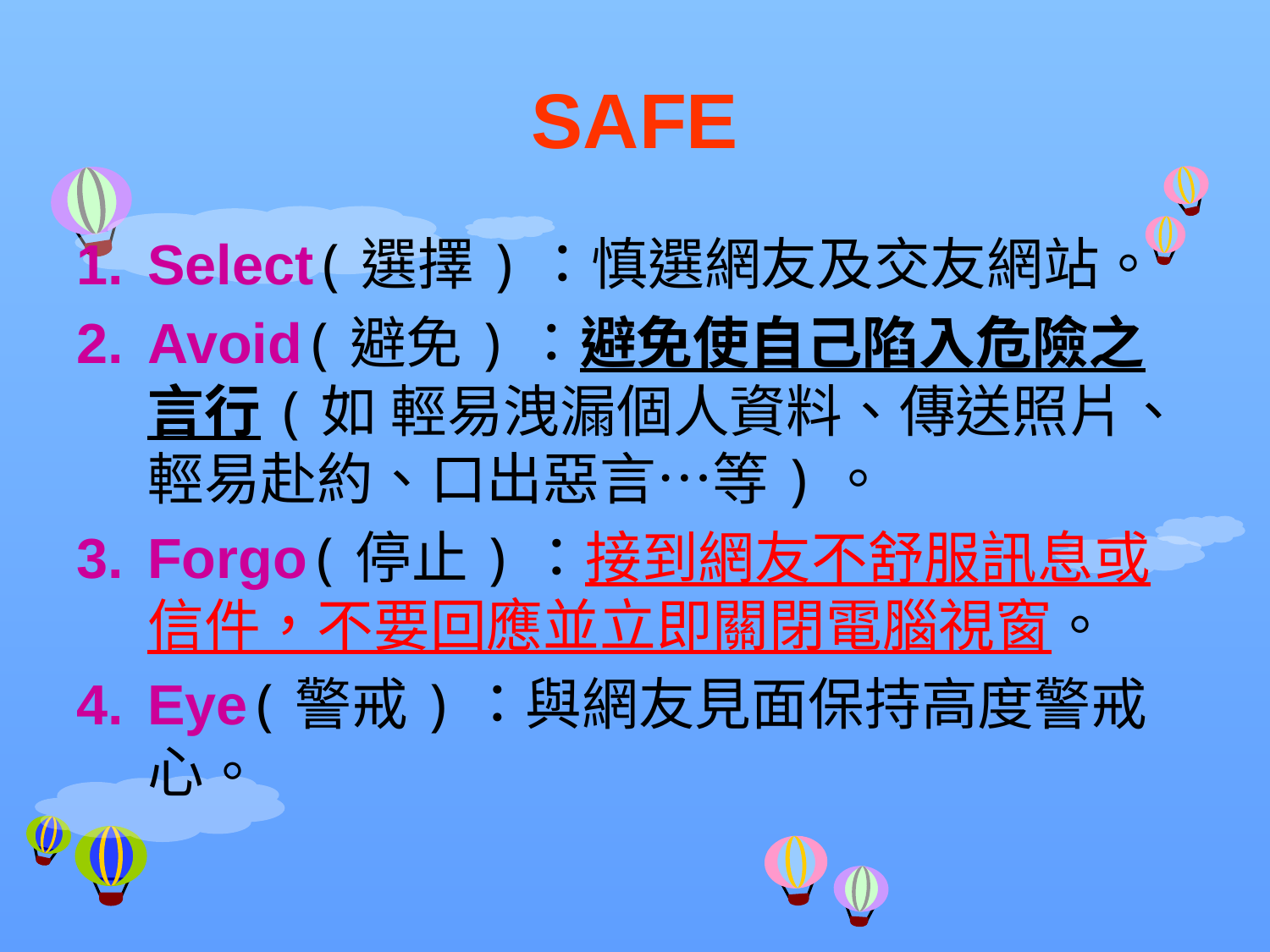

# SAFE
Select(選擇)：慎選網友及交友網站。
Avoid(避免)：避免使自己陷入危險之言行(如 輕易洩漏個人資料、傳送照片、輕易赴約、口出惡言…等)。
Forgo(停止)：接到網友不舒服訊息或信件，不要回應並立即關閉電腦視窗。
Eye(警戒)：與網友見面保持高度警戒心。